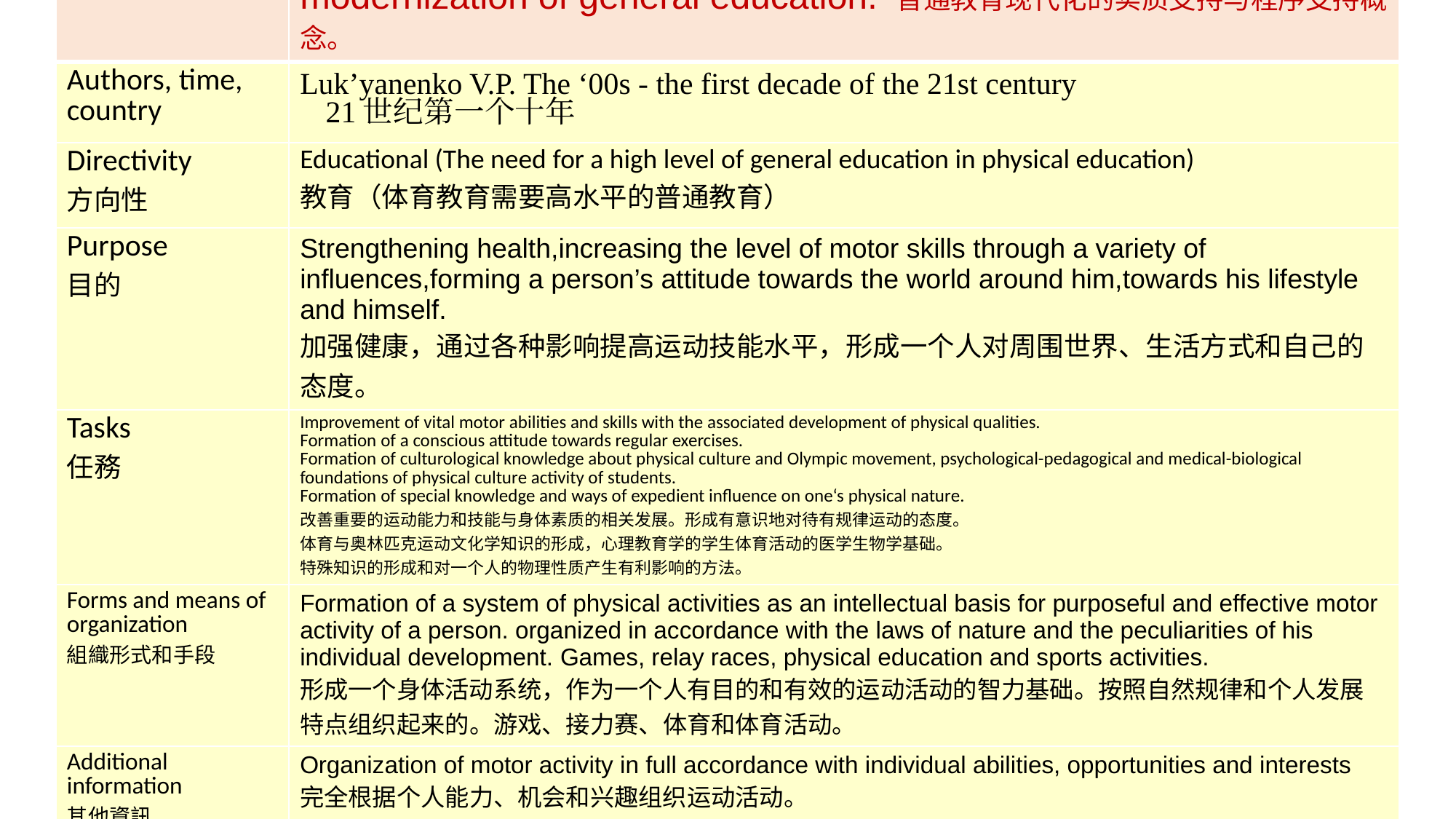

| Name 名字 | The concept of substantive and procedural support for the modernization of general education. 普通教育现代化的实质支持与程序支持概念。 |
| --- | --- |
| Authors, time, country | Luk’yanenko V.P. The ‘00s - the first decade of the 21st century 21世纪第一个十年 |
| Directivity 方向性 | Educational (The need for a high level of general education in physical education) 教育（体育教育需要高水平的普通教育） |
| Purpose 目的 | Strengthening health,increasing the level of motor skills through a variety of influences,forming a person’s attitude towards the world around him,towards his lifestyle and himself. 加强健康，通过各种影响提高运动技能水平，形成一个人对周围世界、生活方式和自己的态度。 |
| Tasks 任務 | Improvement of vital motor abilities and skills with the associated development of physical qualities. Formation of a conscious attitude towards regular exercises. Formation of culturological knowledge about physical culture and Olympic movement, psychological-pedagogical and medical-biological foundations of physical culture activity of students. Formation of special knowledge and ways of expedient influence on one‘s physical nature. 改善重要的运动能力和技能与身体素质的相关发展。形成有意识地对待有规律运动的态度。 体育与奥林匹克运动文化学知识的形成，心理教育学的学生体育活动的医学生物学基础。 特殊知识的形成和对一个人的物理性质产生有利影响的方法。 |
| Forms and means of organization 組織形式和手段 | Formation of a system of physical activities as an intellectual basis for purposeful and effective motor activity of a person. organized in accordance with the laws of nature and the peculiarities of his individual development. Games, relay races, physical education and sports activities.  形成一个身体活动系统，作为一个人有目的和有效的运动活动的智力基础。按照自然规律和个人发展特点组织起来的。游戏、接力赛、体育和体育活动。 |
| Additional information 其他資訊 | Organization of motor activity in full accordance with individual abilities, opportunities and interests 完全根据个人能力、机会和兴趣组织运动活动。 |